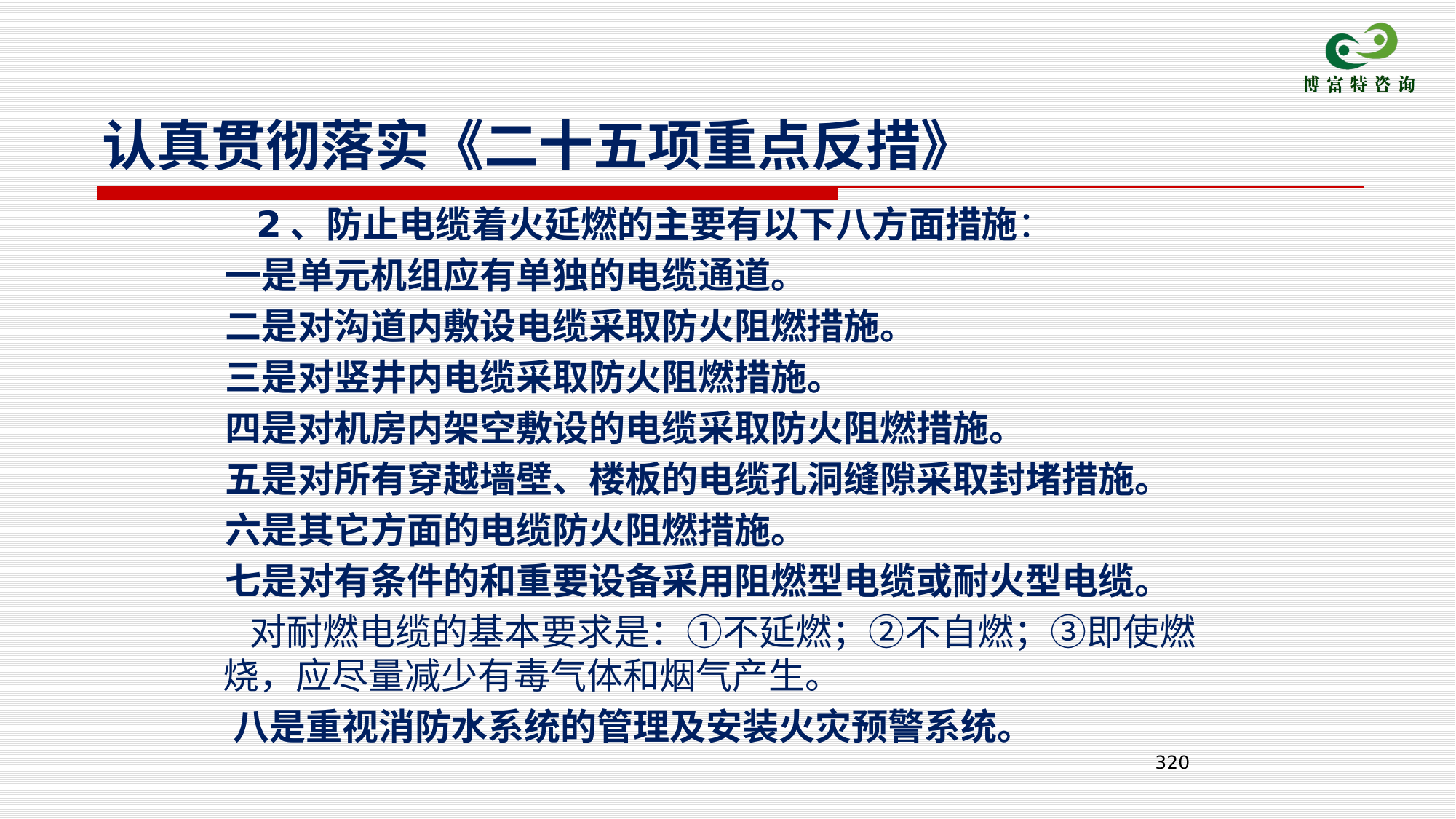

认真贯彻落实《二十五项重点反措》
       2、防止电缆着火延燃的主要有以下八方面措施：
      一是单元机组应有单独的电缆通道。
      二是对沟道内敷设电缆采取防火阻燃措施。
      三是对竖井内电缆采取防火阻燃措施。
      四是对机房内架空敷设的电缆采取防火阻燃措施。
      五是对所有穿越墙壁、楼板的电缆孔洞缝隙采取封堵措施。
      六是其它方面的电缆防火阻燃措施。
      七是对有条件的和重要设备采用阻燃型电缆或耐火型电缆。
         对耐燃电缆的基本要求是：①不延燃；②不自燃；③即使燃烧，应尽量减少有毒气体和烟气产生。
       八是重视消防水系统的管理及安装火灾预警系统。

320